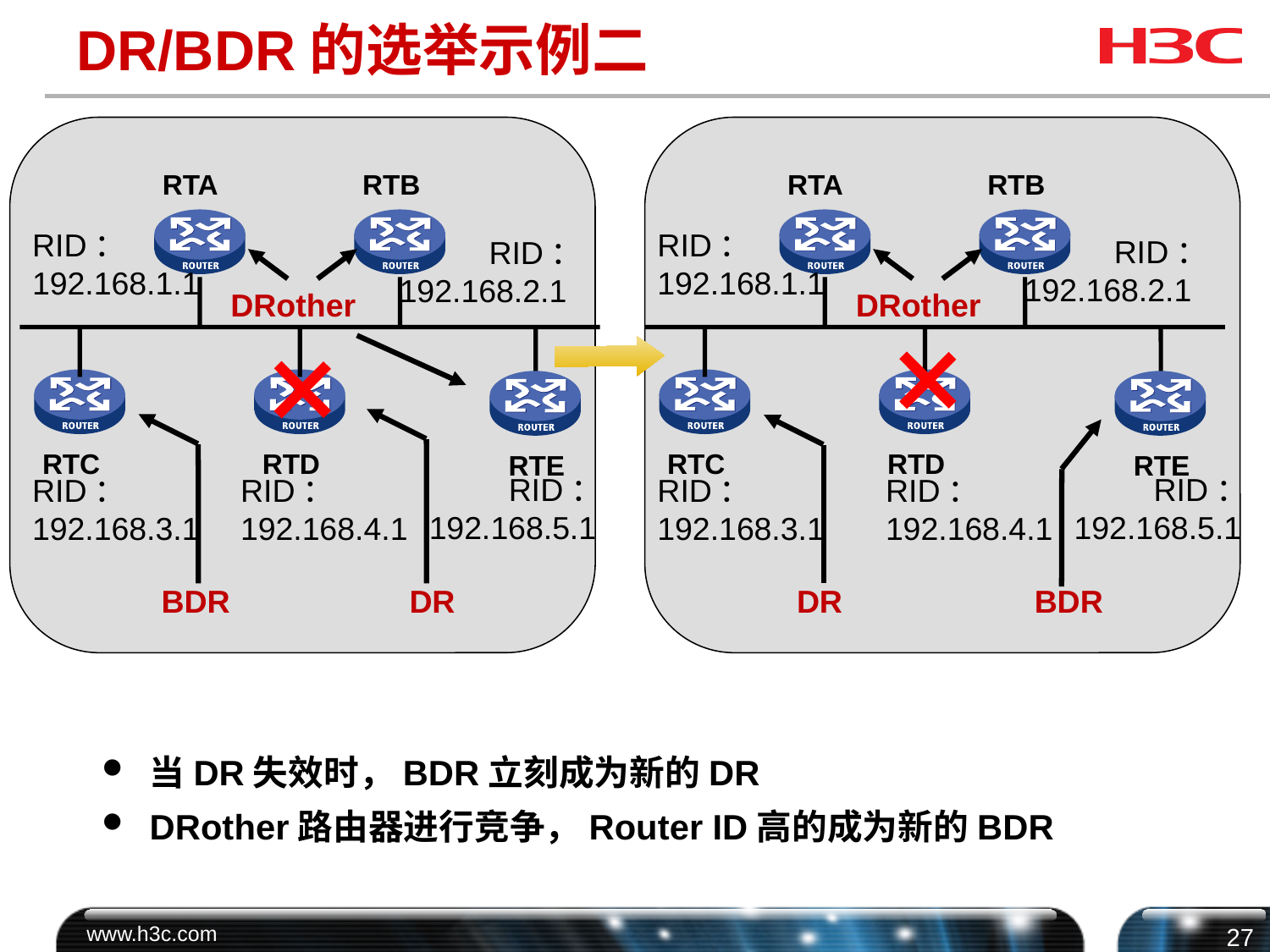

# DR/BDR的选举示例二

RTA
RTB
RTA
RTB

RID：
192.168.1.1
RID：
192.168.1.1
RID：
192.168.2.1
RID：
192.168.2.1

DRother
DRother

RTC
RTD
RTC
RTD
RTE
RTE
RID：
192.168.5.1
RID：
192.168.5.1
RID：
192.168.3.1
RID：
192.168.4.1
RID：
192.168.3.1
RID：
192.168.4.1
BDR
DR
DR
BDR
当DR失效时，BDR立刻成为新的DR
DRother路由器进行竞争，Router ID高的成为新的BDR